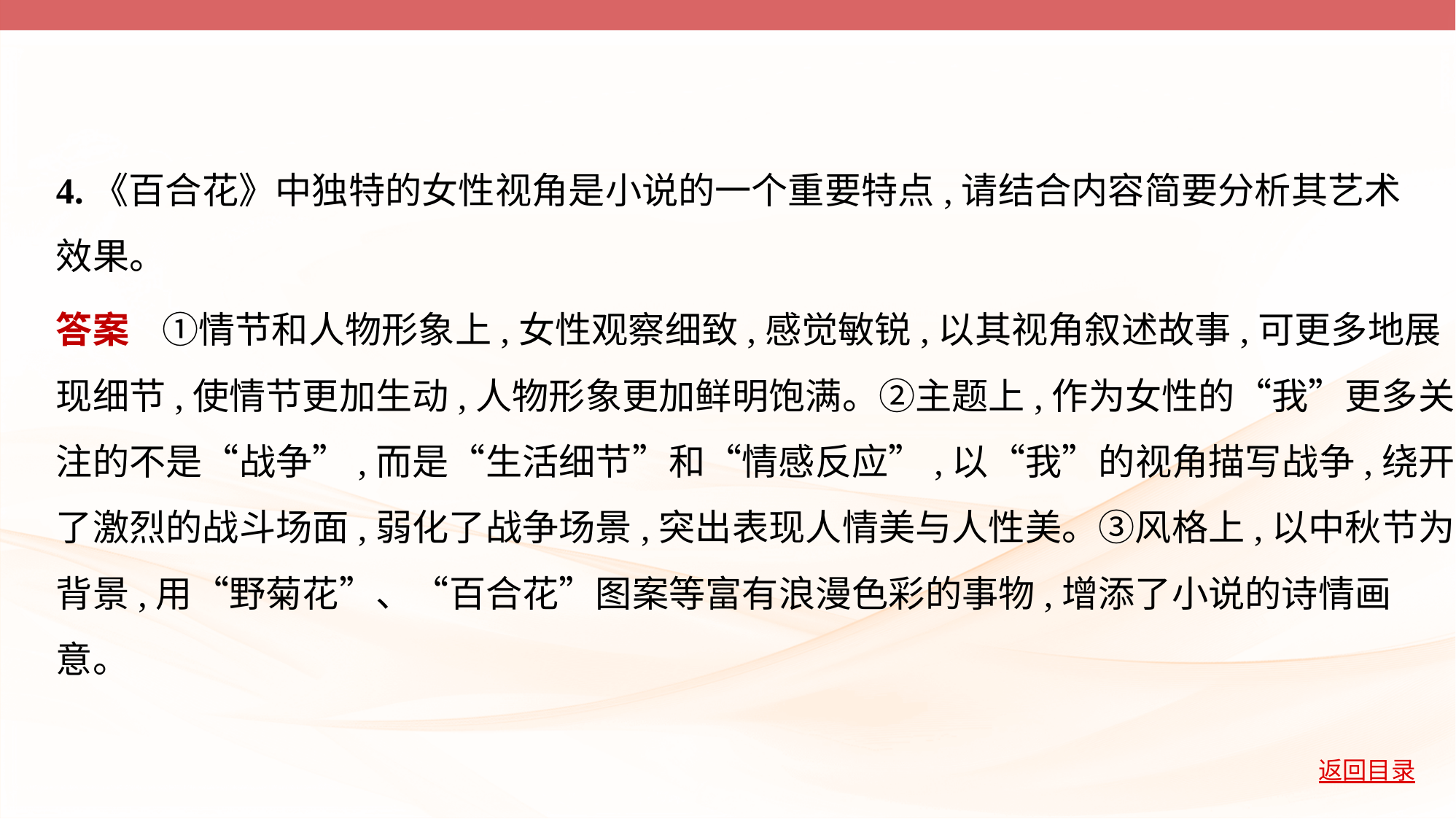

4.《百合花》中独特的女性视角是小说的一个重要特点,请结合内容简要分析其艺术
效果。
答案    ①情节和人物形象上,女性观察细致,感觉敏锐,以其视角叙述故事,可更多地展
现细节,使情节更加生动,人物形象更加鲜明饱满。②主题上,作为女性的“我”更多关
注的不是“战争”,而是“生活细节”和“情感反应”,以“我”的视角描写战争,绕开
了激烈的战斗场面,弱化了战争场景,突出表现人情美与人性美。③风格上,以中秋节为
背景,用“野菊花”、“百合花”图案等富有浪漫色彩的事物,增添了小说的诗情画
意。